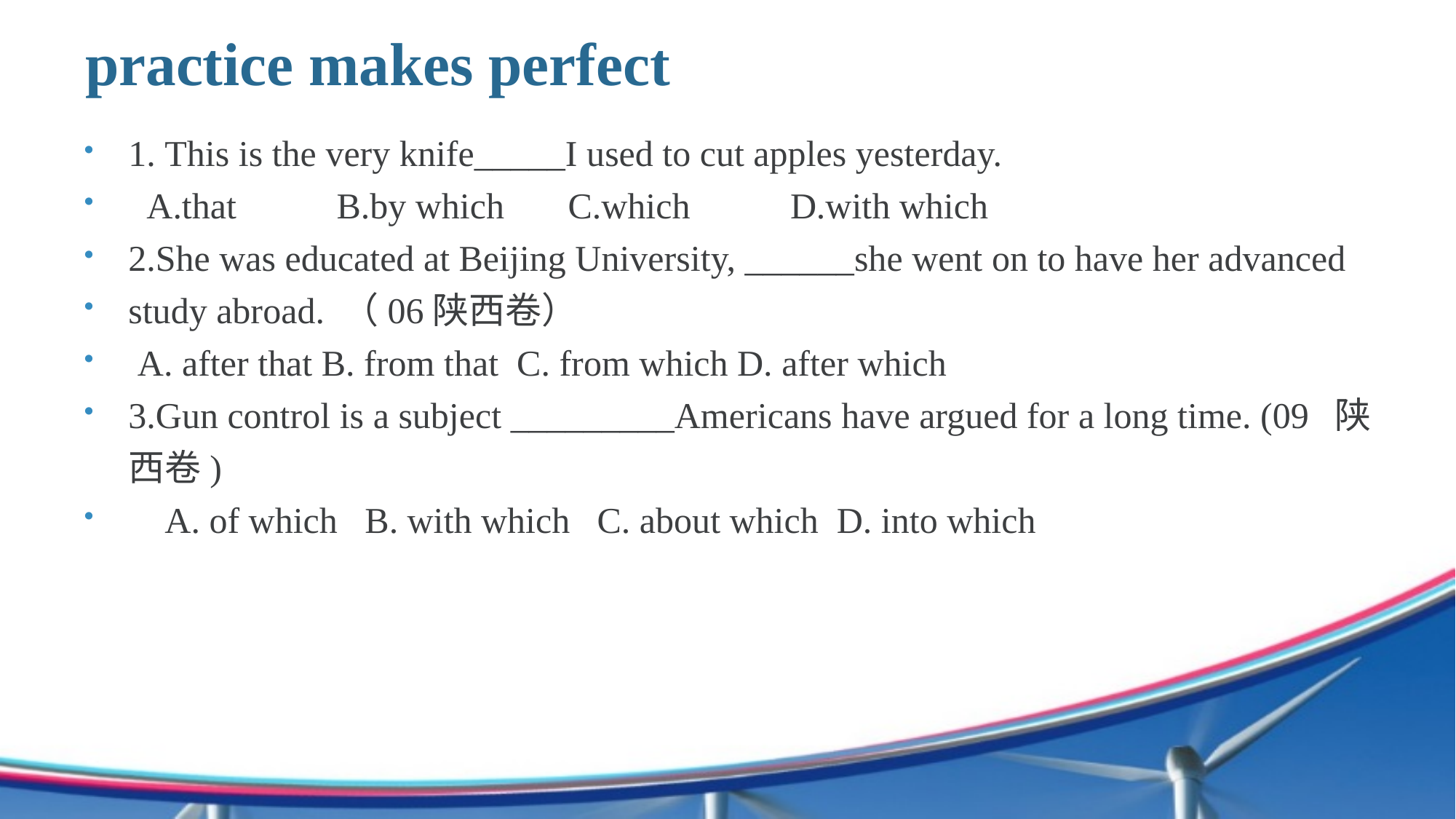

# practice makes perfect
1. This is the very knife_____I used to cut apples yesterday.
  A.that           B.by which       C.which           D.with which
2.She was educated at Beijing University, ______she went on to have her advanced
study abroad. （06陕西卷）
 A. after that B. from that  C. from which D. after which
3.Gun control is a subject _________Americans have argued for a long time. (09陕西卷)
    A. of which   B. with which   C. about which  D. into which